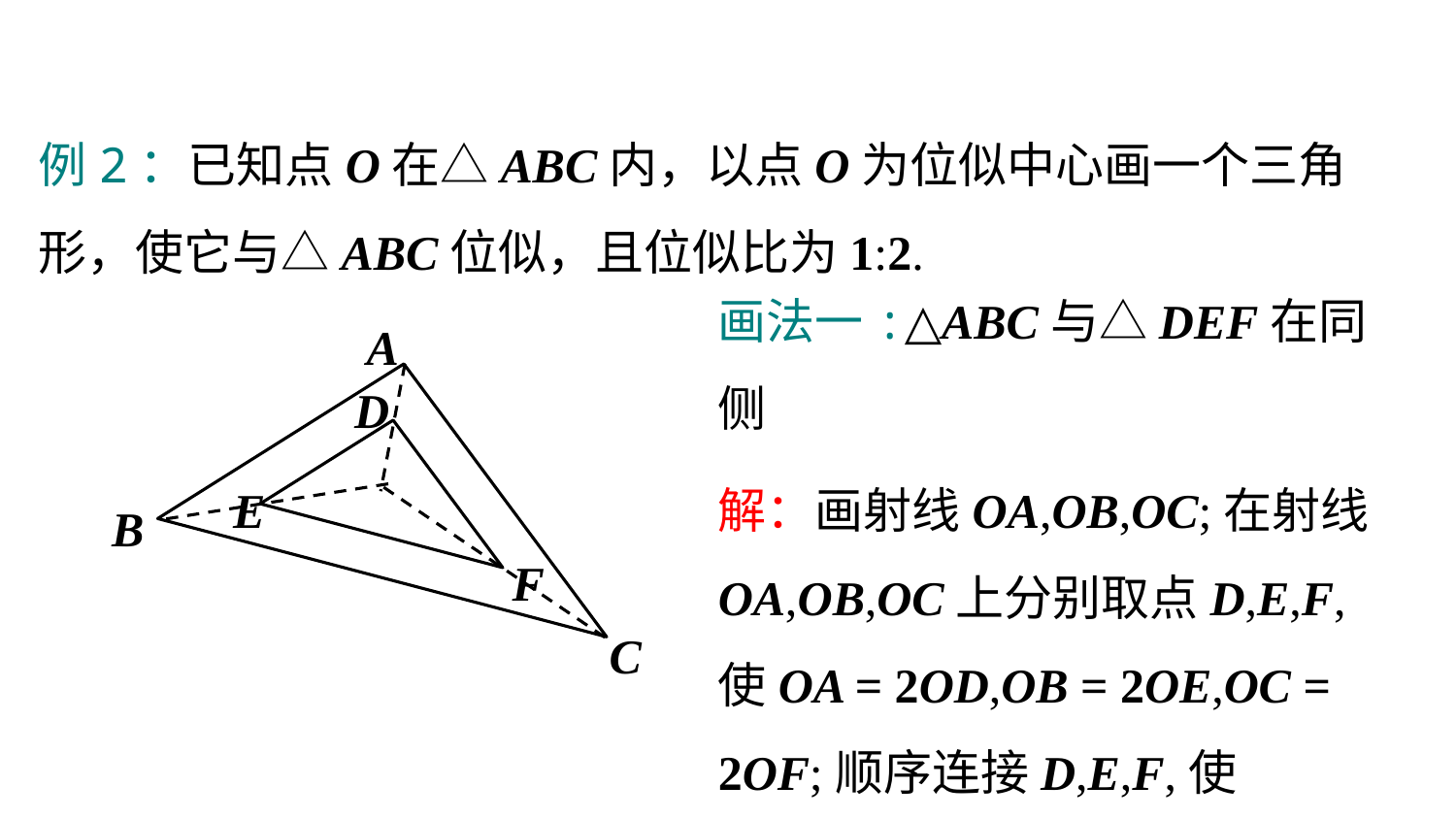

例2：已知点O在△ABC内，以点O为位似中心画一个三角形，使它与△ABC位似，且位似比为1:2.
画法一:△ABC与△DEF在同侧
解：画射线OA,OB,OC;在射线OA,OB,OC上分别取点D,E,F,使OA = 2OD,OB = 2OE,OC = 2OF;顺序连接D,E,F,使△DEF与△ABC位似,位似比为1：2.
A

D

E

B
F
C